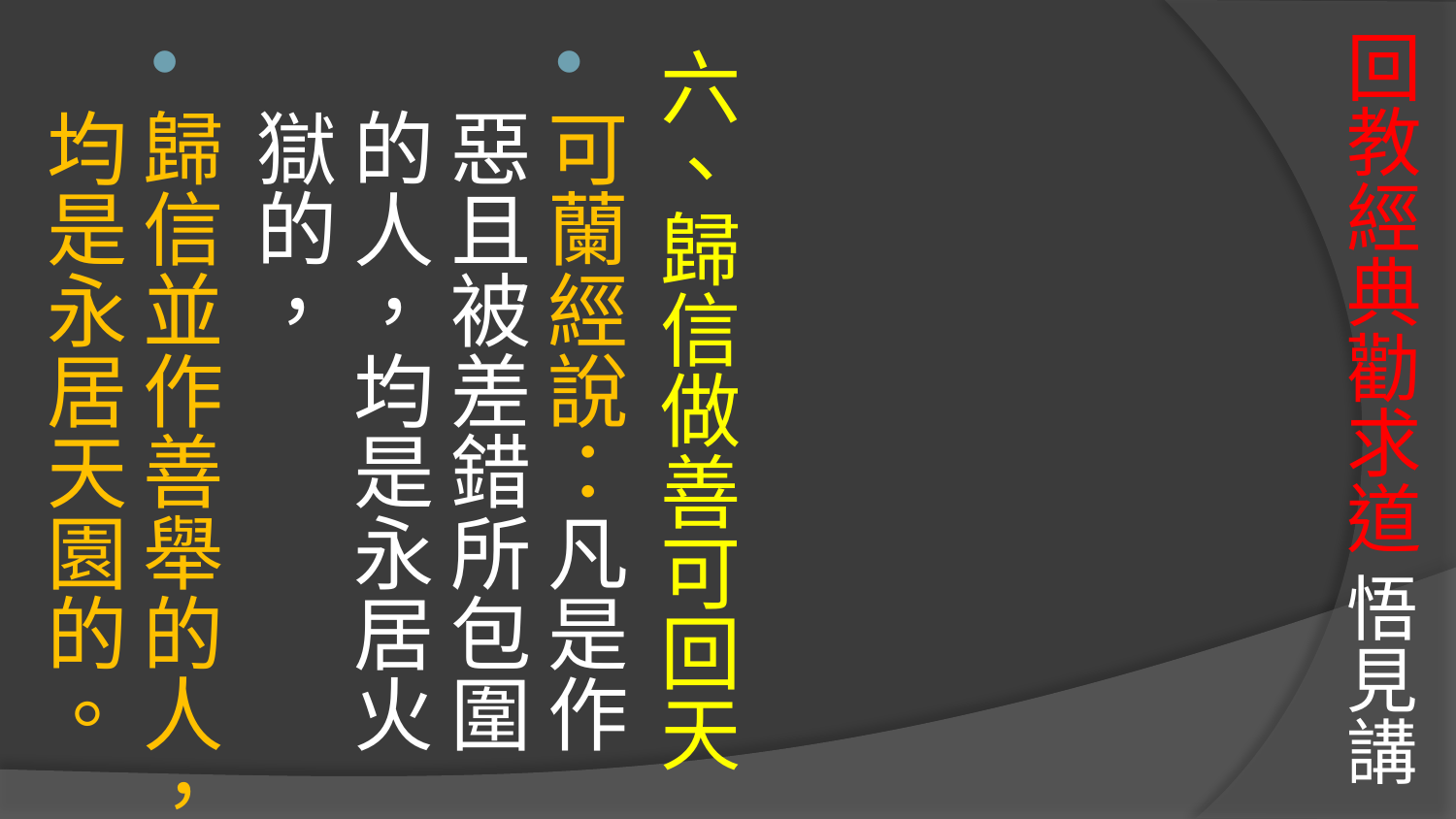

# 回教經典勸求道 悟見講
六、歸信做善可回天
可蘭經說：凡是作惡且被差錯所包圍的人，均是永居火獄的，
歸信並作善舉的人，均是永居天園的。